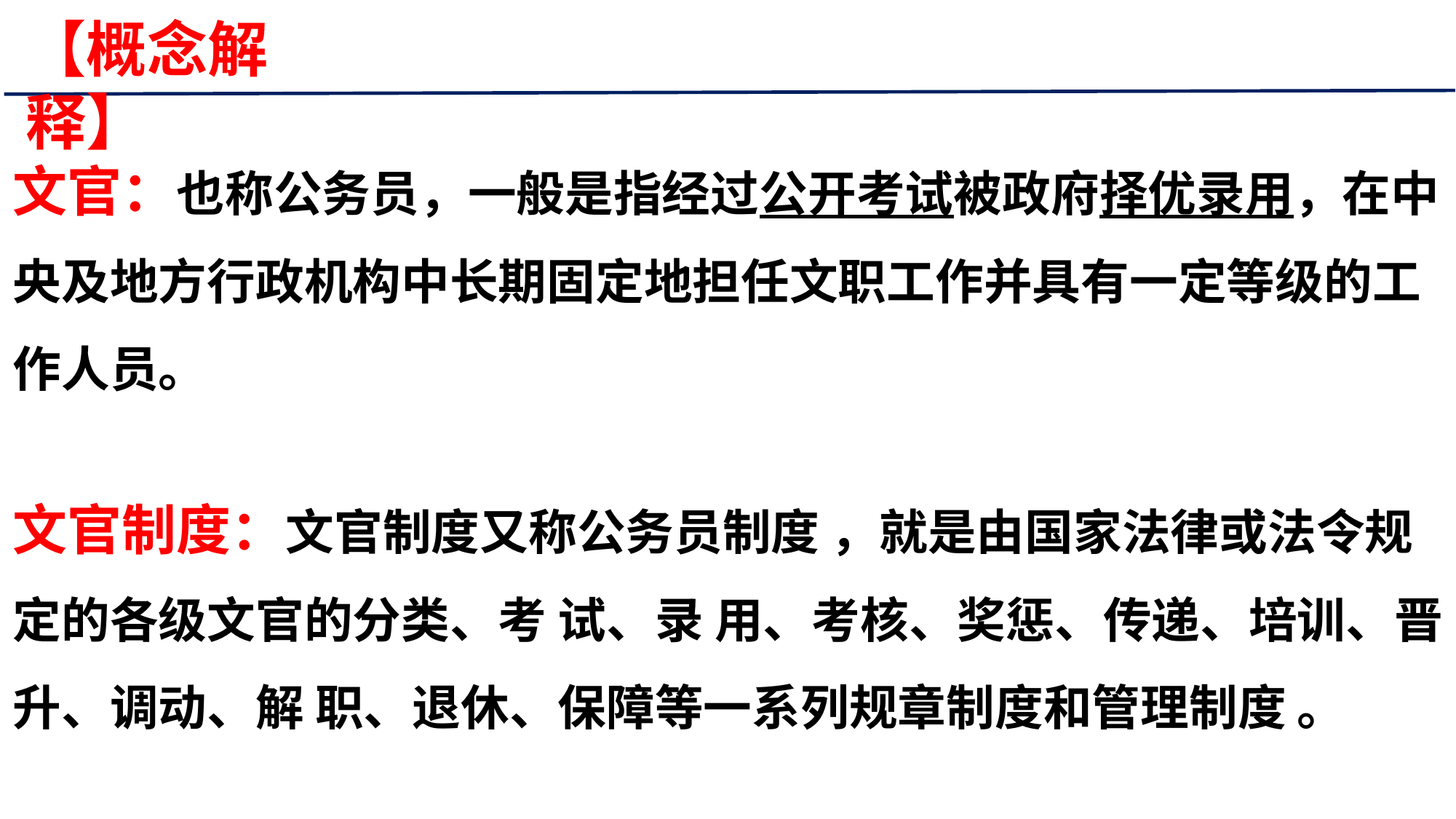

【概念解释】
文官：也称公务员，一般是指经过公开考试被政府择优录用，在中央及地方行政机构中长期固定地担任文职工作并具有一定等级的工作人员。

文官制度：文官制度又称公务员制度 ，就是由国家法律或法令规定的各级文官的分类、考 试、录 用、考核、奖惩、传递、培训、晋升、调动、解 职、退休、保障等一系列规章制度和管理制度 。